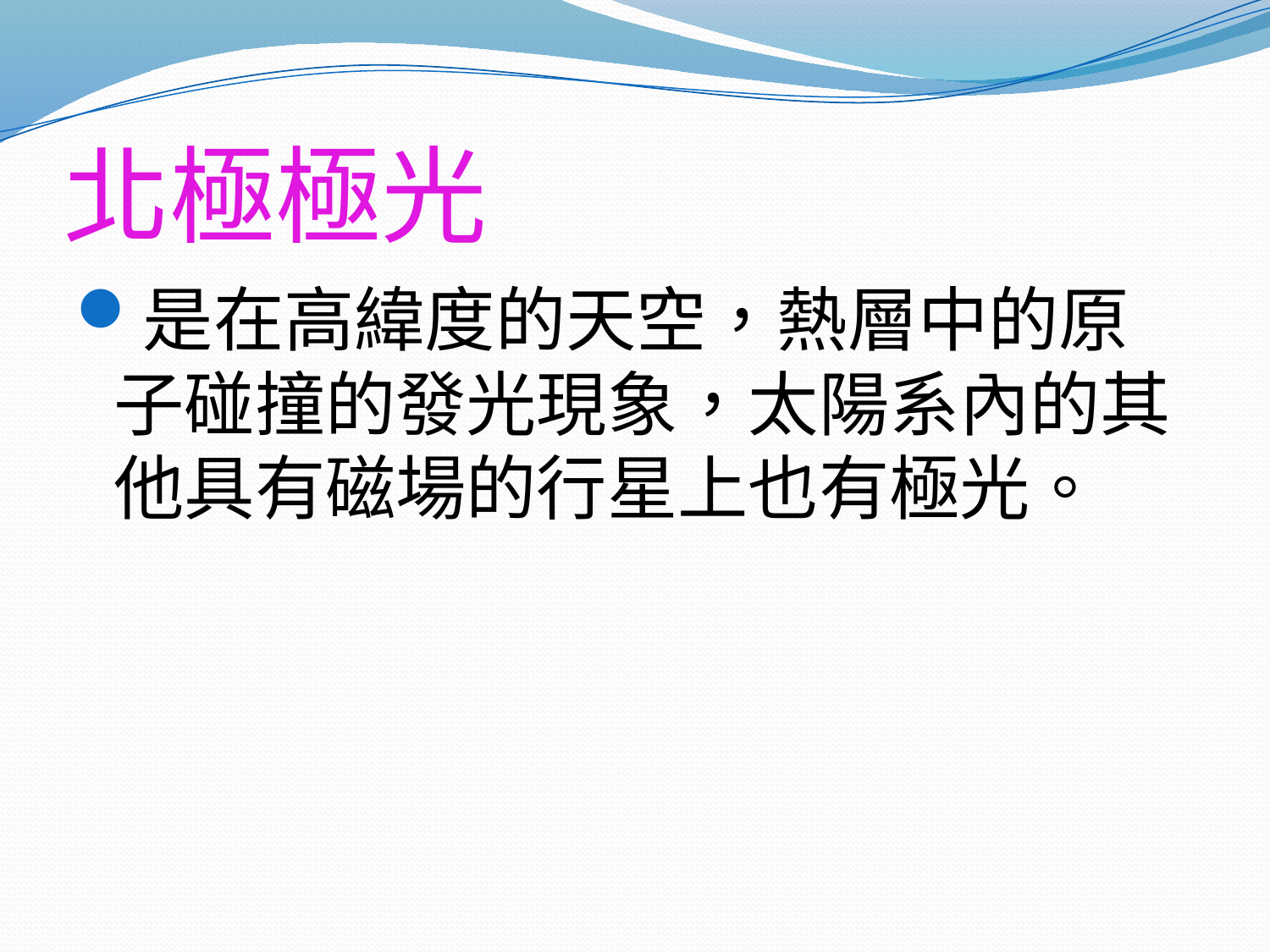

# 北極極光
是在高緯度的天空，熱層中的原子碰撞的發光現象，太陽系內的其他具有磁場的行星上也有極光。